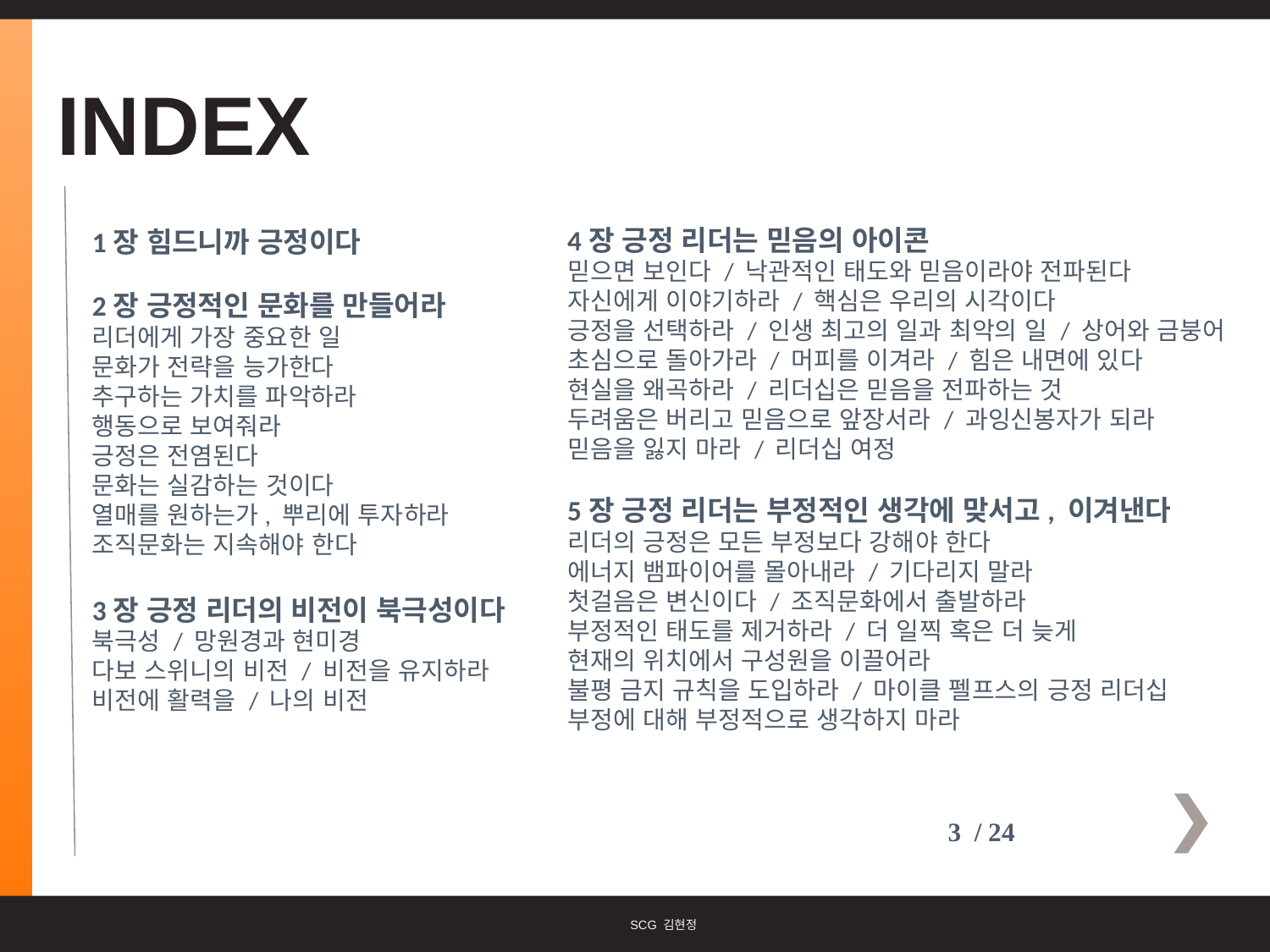

INDEX
1장 힘드니까 긍정이다
2장 긍정적인 문화를 만들어라
리더에게 가장 중요한 일
문화가 전략을 능가한다
추구하는 가치를 파악하라
행동으로 보여줘라
긍정은 전염된다
문화는 실감하는 것이다
열매를 원하는가, 뿌리에 투자하라
조직문화는 지속해야 한다
3장 긍정 리더의 비전이 북극성이다
북극성 / 망원경과 현미경
다보 스위니의 비전 / 비전을 유지하라
비전에 활력을 / 나의 비전
4장 긍정 리더는 믿음의 아이콘
믿으면 보인다 / 낙관적인 태도와 믿음이라야 전파된다
자신에게 이야기하라 / 핵심은 우리의 시각이다
긍정을 선택하라 / 인생 최고의 일과 최악의 일 / 상어와 금붕어
초심으로 돌아가라 / 머피를 이겨라 / 힘은 내면에 있다
현실을 왜곡하라 / 리더십은 믿음을 전파하는 것
두려움은 버리고 믿음으로 앞장서라 / 과잉신봉자가 되라
믿음을 잃지 마라 / 리더십 여정
5장 긍정 리더는 부정적인 생각에 맞서고, 이겨낸다
리더의 긍정은 모든 부정보다 강해야 한다
에너지 뱀파이어를 몰아내라 / 기다리지 말라
첫걸음은 변신이다 / 조직문화에서 출발하라
부정적인 태도를 제거하라 / 더 일찍 혹은 더 늦게
현재의 위치에서 구성원을 이끌어라
불평 금지 규칙을 도입하라 / 마이클 펠프스의 긍정 리더십
부정에 대해 부정적으로 생각하지 마라
3  / 24
SCG 김현정